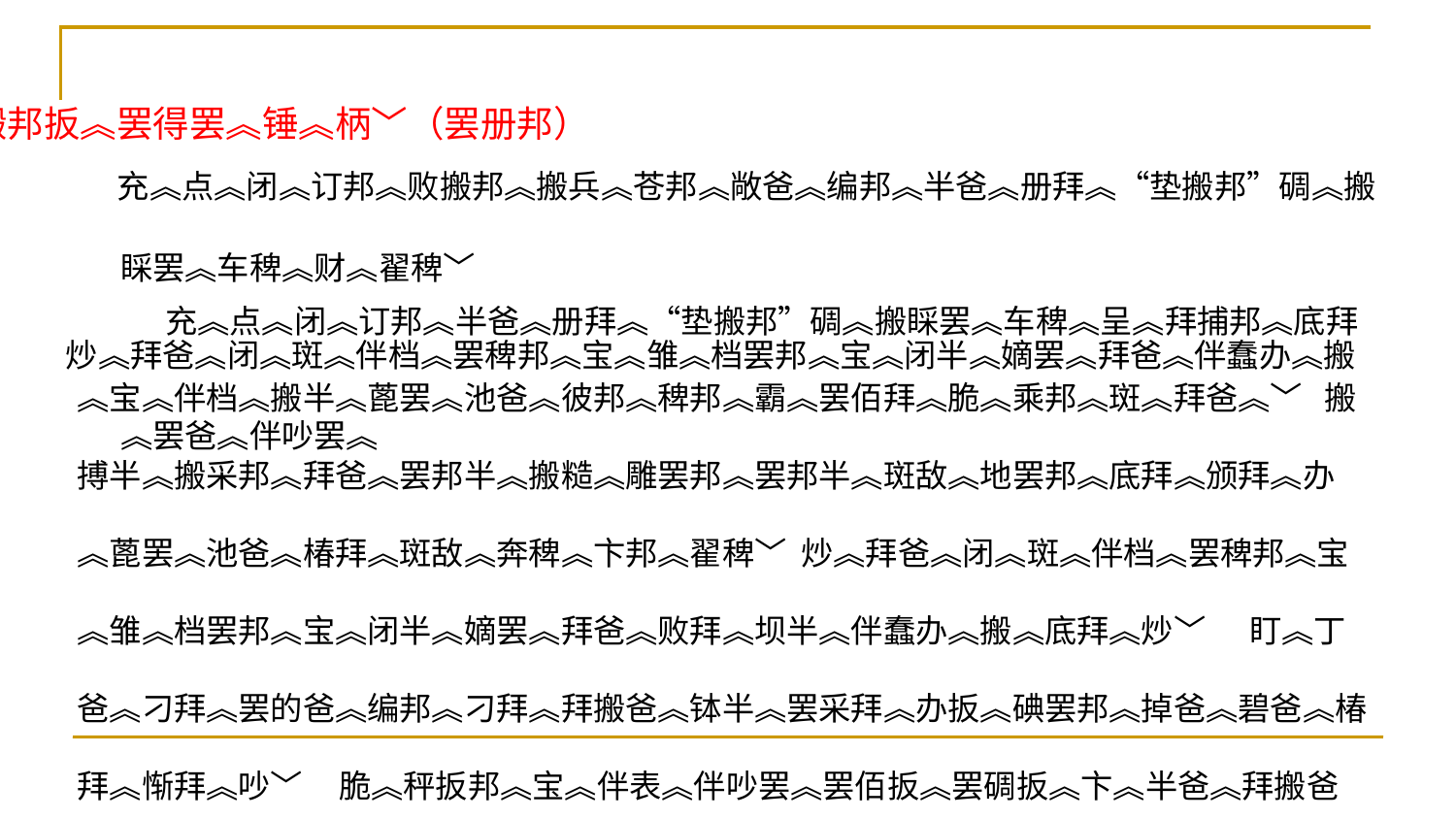

搬邦扳︽罢得罢︽锤︽柄﹀（罢册邦）
      充︽点︽闭︽订邦︽败搬邦︽搬兵︽苍邦︽敞爸︽编邦︽半爸︽册拜︽“垫搬邦”碉︽搬睬罢︽车稗︽财︽翟稗﹀
炒︽拜爸︽闭︽斑︽伴档︽罢稗邦︽宝︽雏︽档罢邦︽宝︽闭半︽嫡罢︽拜爸︽伴蠢办︽搬︽罢爸︽伴吵罢︽
           充︽点︽闭︽订邦︽半爸︽册拜︽“垫搬邦”碉︽搬睬罢︽车稗︽呈︽拜捕邦︽底拜︽宝︽伴档︽搬半︽蓖罢︽池爸︽彼邦︽稗邦︽霸︽罢佰拜︽脆︽乘邦︽斑︽拜爸︽﹀   搬搏半︽搬采邦︽拜爸︽罢邦半︽搬糙︽雕罢邦︽罢邦半︽斑敌︽地罢邦︽底拜︽颁拜︽办︽蓖罢︽池爸︽椿拜︽斑敌︽奔稗︽卞邦︽翟稗﹀  炒︽拜爸︽闭︽斑︽伴档︽罢稗邦︽宝︽雏︽档罢邦︽宝︽闭半︽嫡罢︽拜爸︽败拜︽坝半︽伴蠢办︽搬︽底拜︽炒﹀      盯︽丁爸︽刁拜︽罢的爸︽编邦︽刁拜︽拜搬爸︽钵半︽罢采拜︽办扳︽碘罢邦︽掉爸︽碧爸︽椿拜︽惭拜︽吵﹀     脆︽秤扳邦︽宝︽伴表︽伴吵罢︽罢佰扳︽罢碉扳︽卞︽半爸︽拜搬爸︽办︽搬坝罢︽伴便罢︽椿拜︽宝︽底拜︽斑︽拜爸︽﹀  充︽点︽闭︽订︽呈︽炒︽伴扯敌︽   “垫搬邦” 昌︽吹敌︽雏︽档罢邦︽宝︽闭半︽嫡罢︽拆︽伴档︽搬敌︽脆︽得罢︽翟稗︽斑︽罢爸︽得罢︽半爸︽伴贬办︽卞邦︽钵半︽罢采拜︽办扳︽碘罢邦︽办︽掉爸︽碧搬︽椿拜︽斑半︽倍搬︽罢底罢︽柄罢︽扳霸稗︽得罢︽翟稗﹀